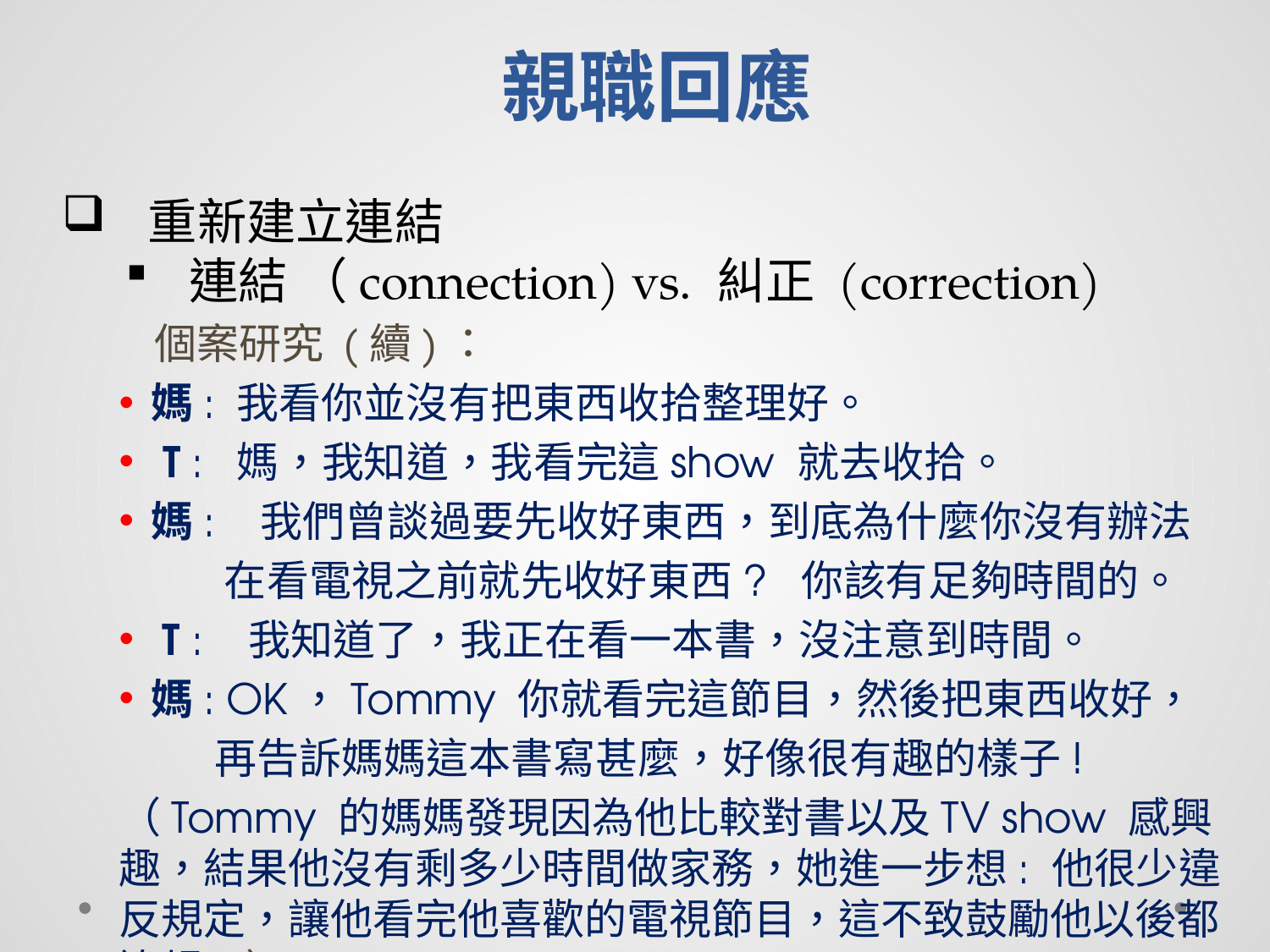

#
親職回應

 重新建立連結
連結 （connection) vs. 糾正 (correction)
       個案研究 (續)：
媽: 我看你並沒有把東西收拾整理好。
 T :  媽，我知道，我看完這show 就去收拾。
媽:   我們曾談過要先收好東西，到底為什麼你沒有辦法
          在看電視之前就先收好東西?  你該有足夠時間的。
 T :   我知道了，我正在看一本書，沒注意到時間。
媽: OK，Tommy 你就看完這節目，然後把東西收好，
         再告訴媽媽這本書寫甚麼，好像很有趣的樣子!
（Tommy 的媽媽發現因為他比較對書以及TV show 感興趣，結果他沒有剩多少時間做家務，她進一步想: 他很少違反規定，讓他看完他喜歡的電視節目，這不致鼓勵他以後都違規。）